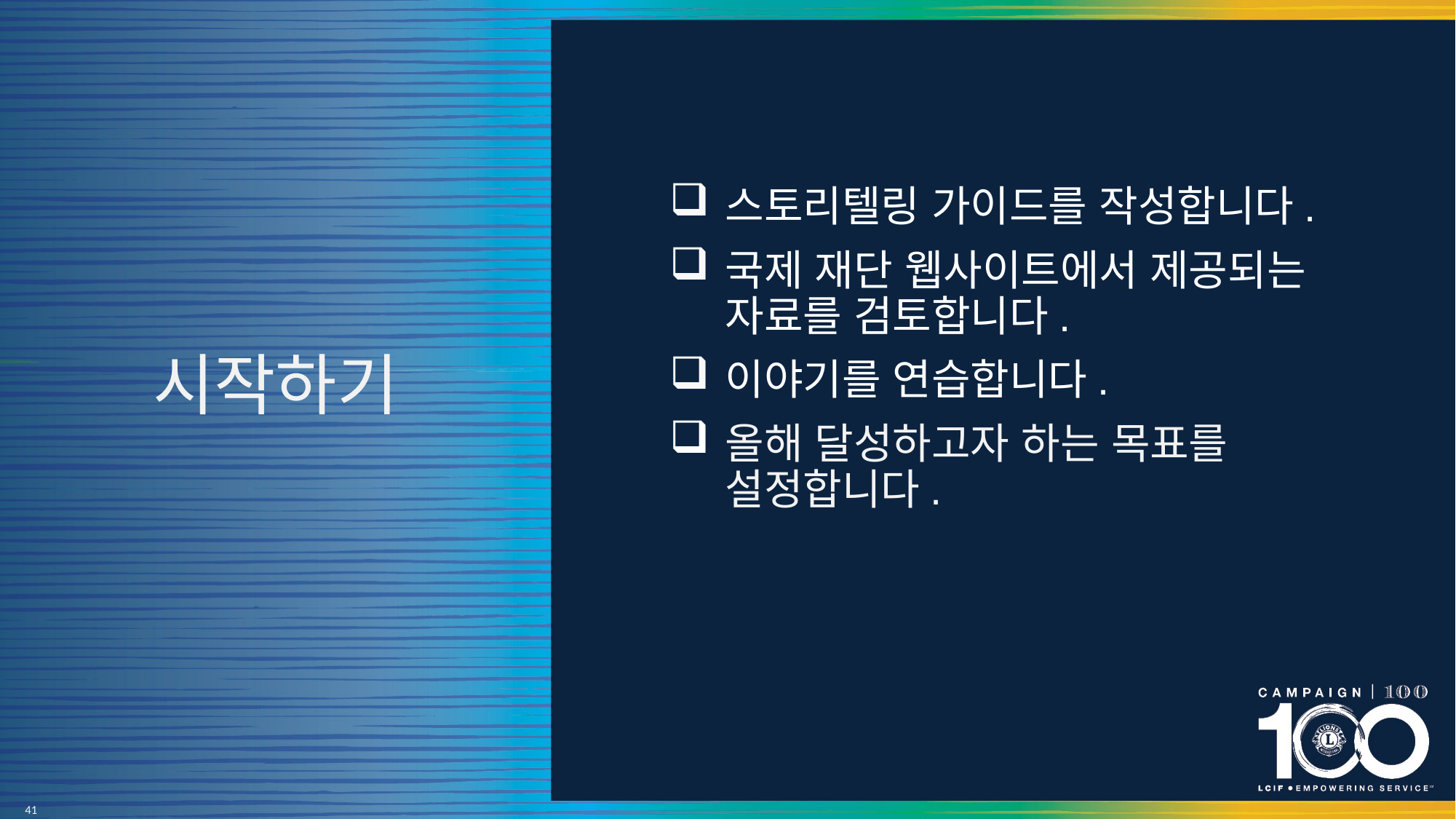

# 시작하기
스토리텔링 가이드를 작성합니다.
국제 재단 웹사이트에서 제공되는 자료를 검토합니다.
이야기를 연습합니다.
올해 달성하고자 하는 목표를 설정합니다.